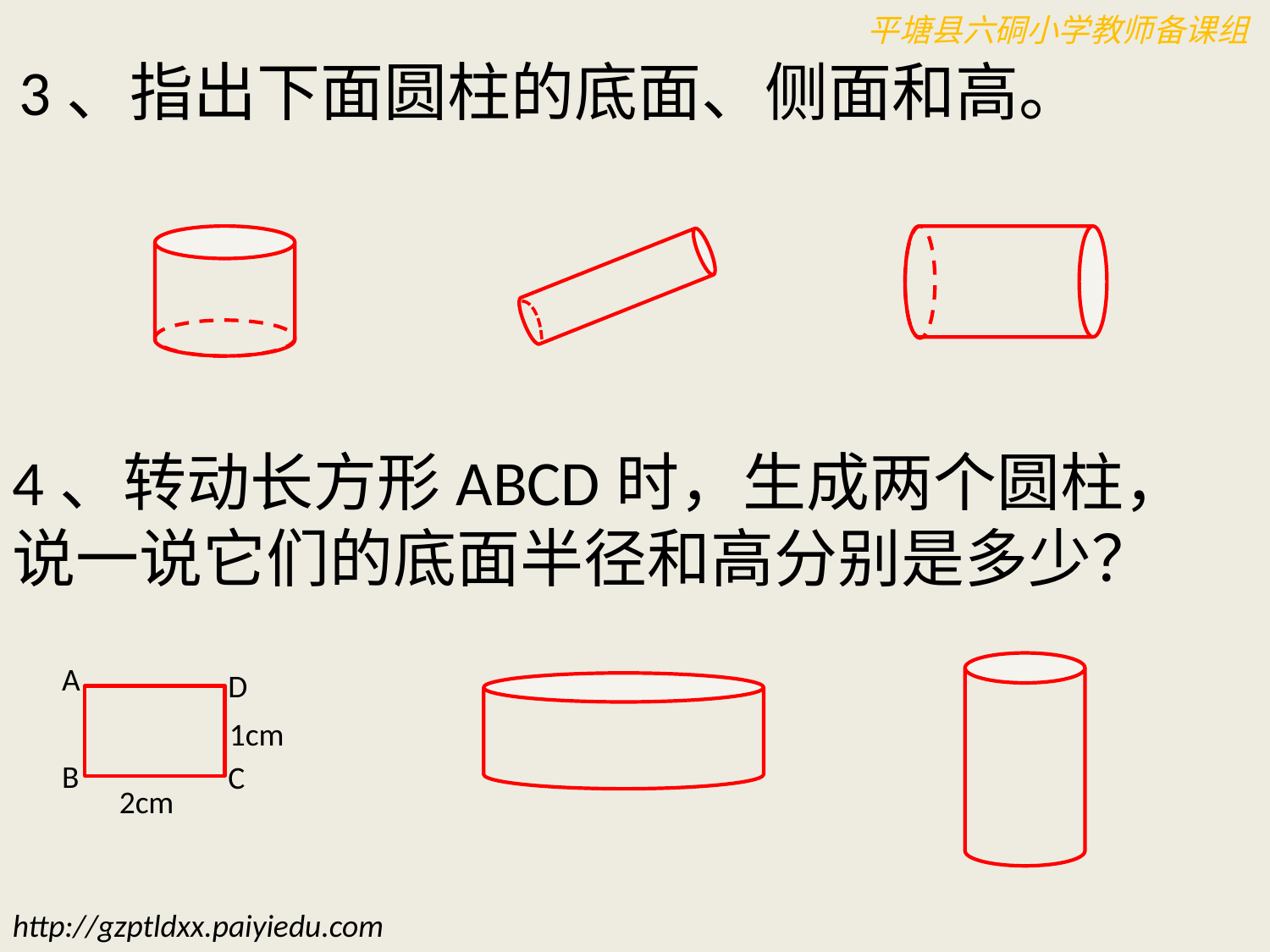

3、指出下面圆柱的底面、侧面和高。

4、转动长方形ABCD时，生成两个圆柱，说一说它们的底面半径和高分别是多少？
A

D

1cm
B
C
2cm